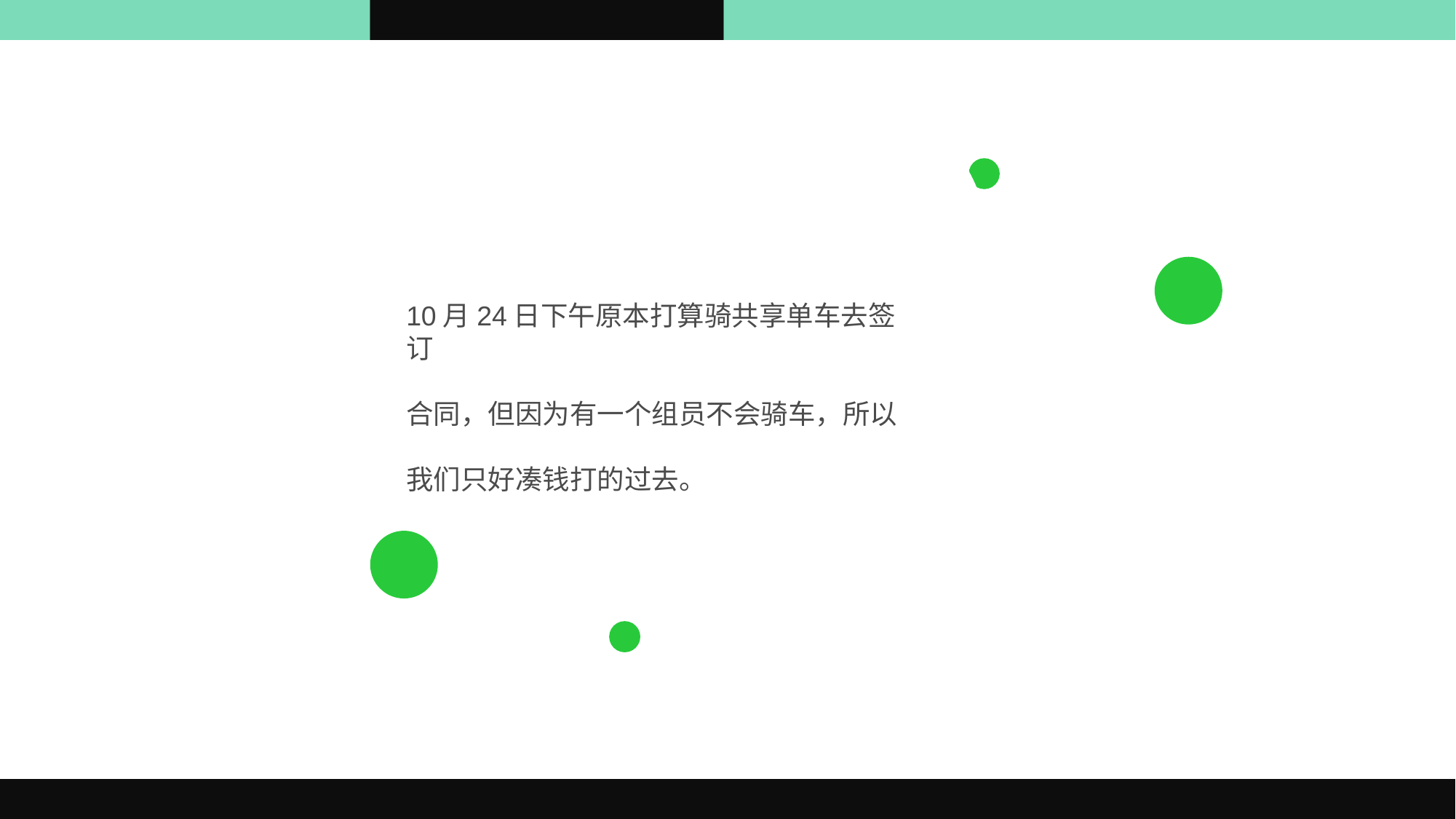

10月24日下午原本打算骑共享单车去签订

合同，但因为有一个组员不会骑车，所以

我们只好凑钱打的过去。